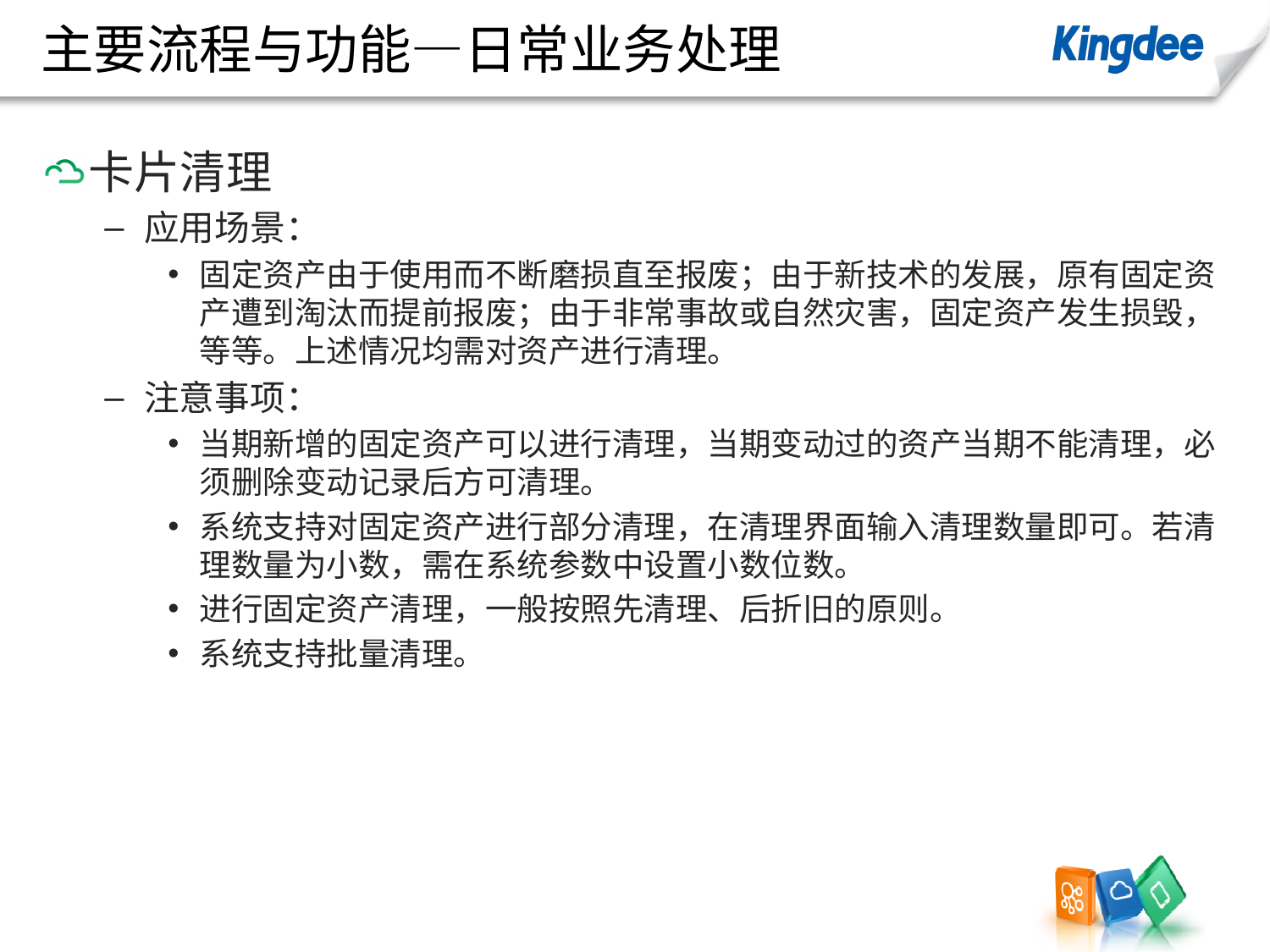

# 主要流程与功能—日常业务处理
卡片清理
应用场景：
固定资产由于使用而不断磨损直至报废；由于新技术的发展，原有固定资产遭到淘汰而提前报废；由于非常事故或自然灾害，固定资产发生损毁，等等。上述情况均需对资产进行清理。
注意事项：
当期新增的固定资产可以进行清理，当期变动过的资产当期不能清理，必须删除变动记录后方可清理。
系统支持对固定资产进行部分清理，在清理界面输入清理数量即可。若清理数量为小数，需在系统参数中设置小数位数。
进行固定资产清理，一般按照先清理、后折旧的原则。
系统支持批量清理。